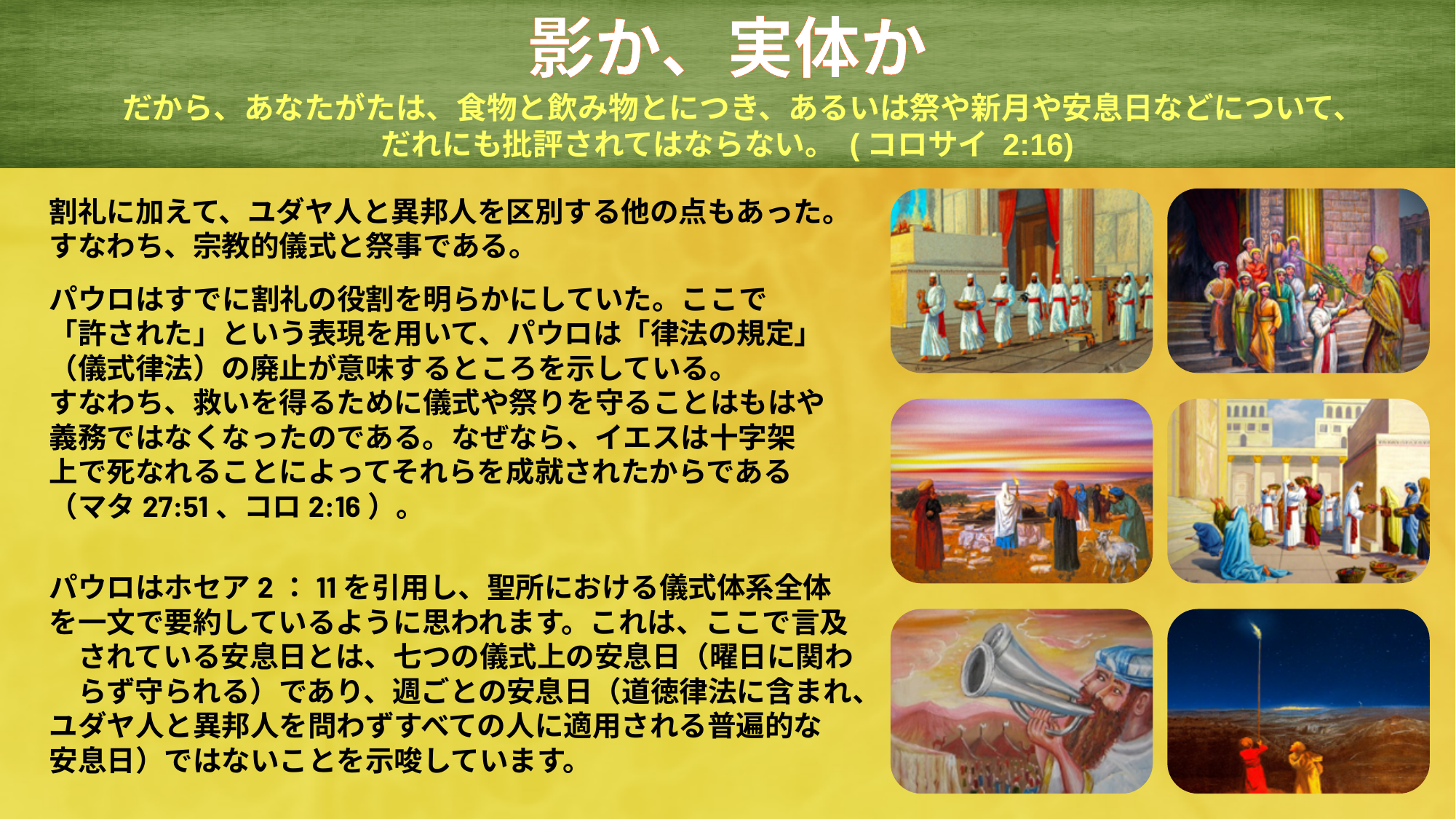

影か、実体か
だから、あなたがたは、食物と飲み物とにつき、あるいは祭や新月や安息日などについて、だれにも批評されてはならない。 (コロサイ 2:16)
割礼に加えて、ユダヤ人と異邦人を区別する他の点もあった。すなわち、宗教的儀式と祭事である。

パウロはすでに割礼の役割を明らかにしていた。ここで　「許された」という表現を用いて、パウロは「律法の規定」（儀式律法）の廃止が意味するところを示している。　　　すなわち、救いを得るために儀式や祭りを守ることはもはや義務ではなくなったのである。なぜなら、イエスは十字架　上で死なれることによってそれらを成就されたからである（マタ27:51、コロ2:16）。
パウロはホセア2：11を引用し、聖所における儀式体系全体を一文で要約しているように思われます。これは、ここで言及　されている安息日とは、七つの儀式上の安息日（曜日に関わ　らず守られる）であり、週ごとの安息日（道徳律法に含まれ、ユダヤ人と異邦人を問わずすべての人に適用される普遍的な　安息日）ではないことを示唆しています。